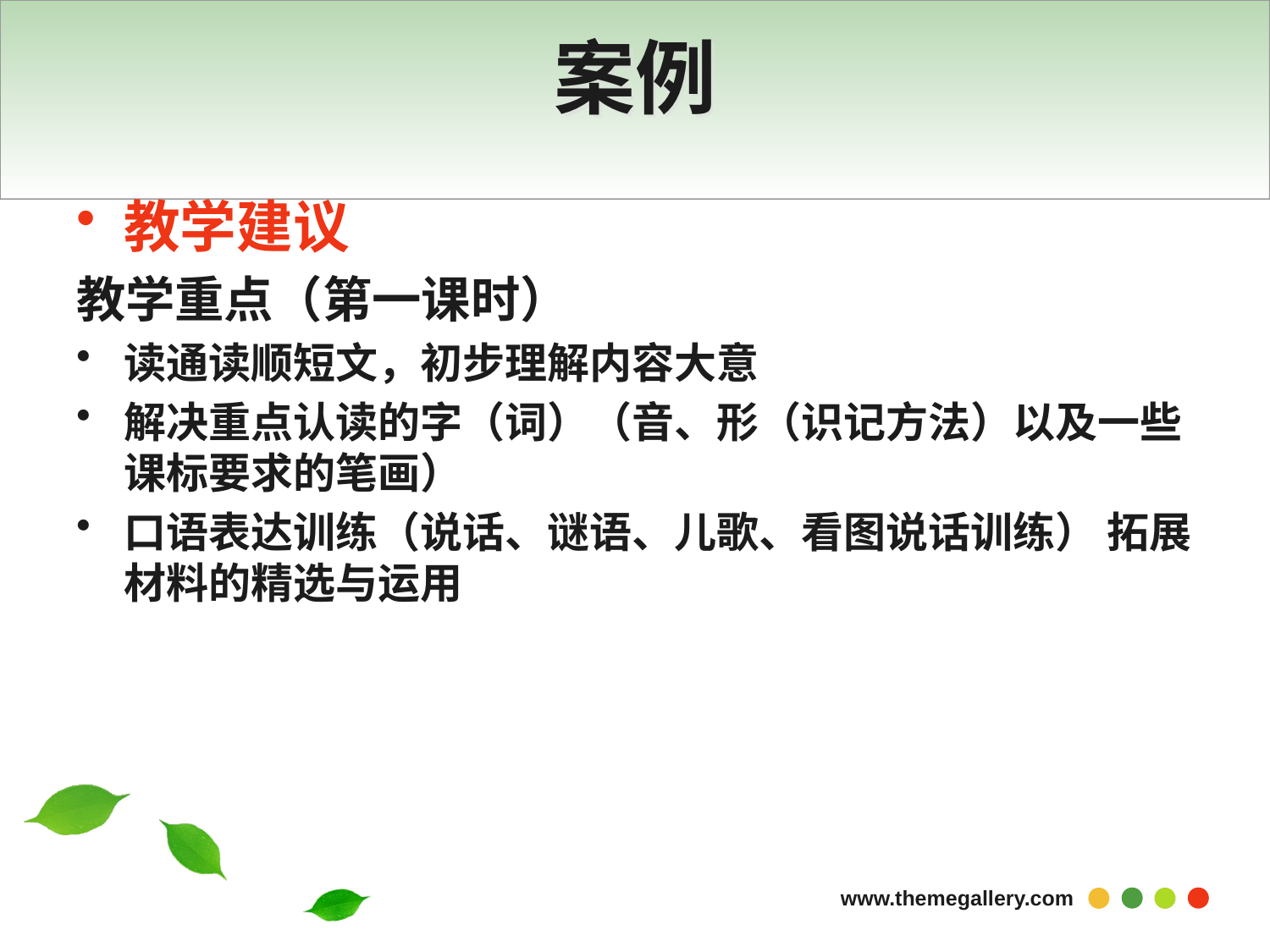

# 案例
教学建议
教学重点（第一课时）
读通读顺短文，初步理解内容大意
解决重点认读的字（词）（音、形（识记方法）以及一些课标要求的笔画）
口语表达训练（说话、谜语、儿歌、看图说话训练） 拓展材料的精选与运用